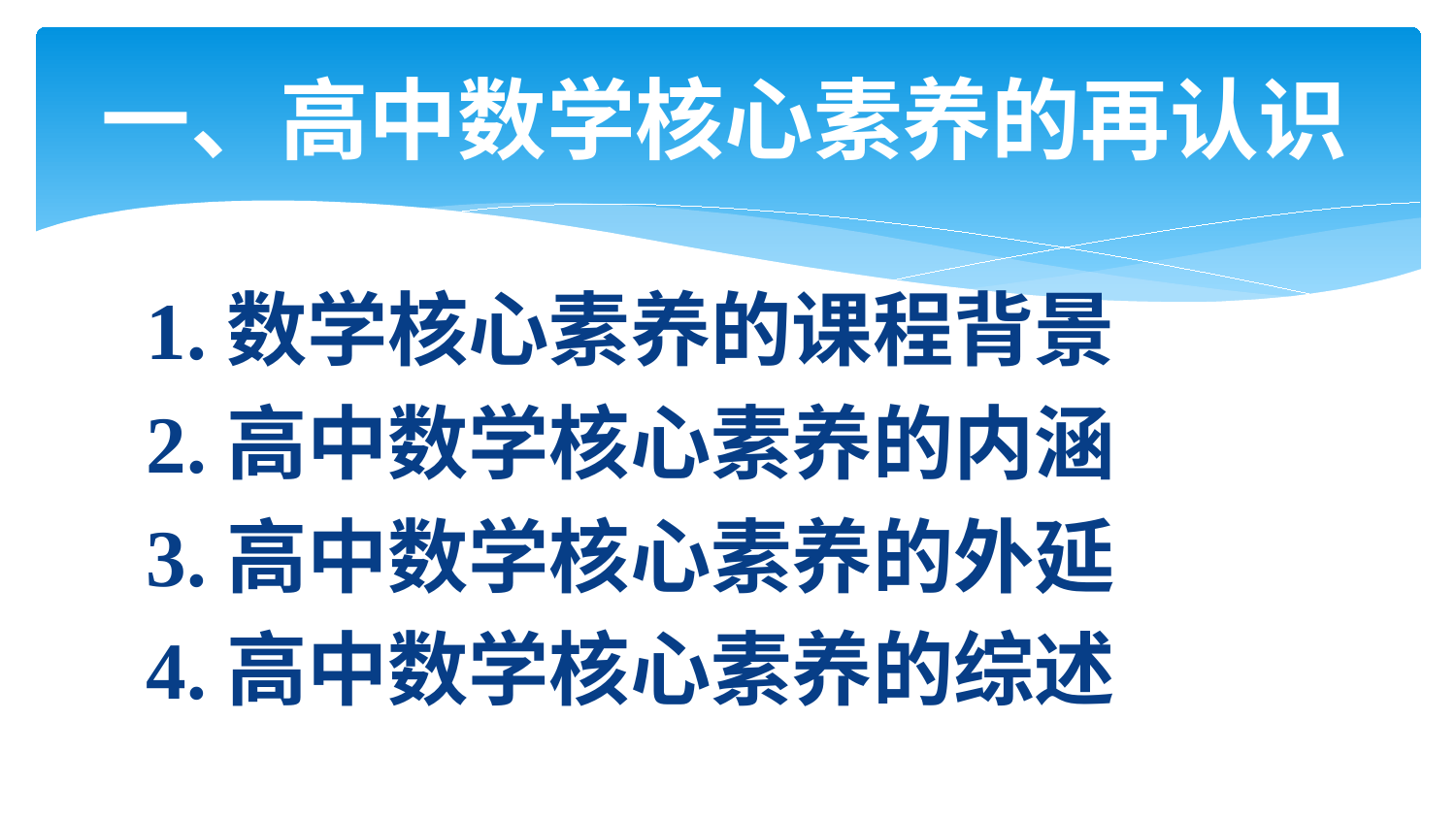

# 一、高中数学核心素养的再认识
1.数学核心素养的课程背景
2.高中数学核心素养的内涵
3.高中数学核心素养的外延
4.高中数学核心素养的综述